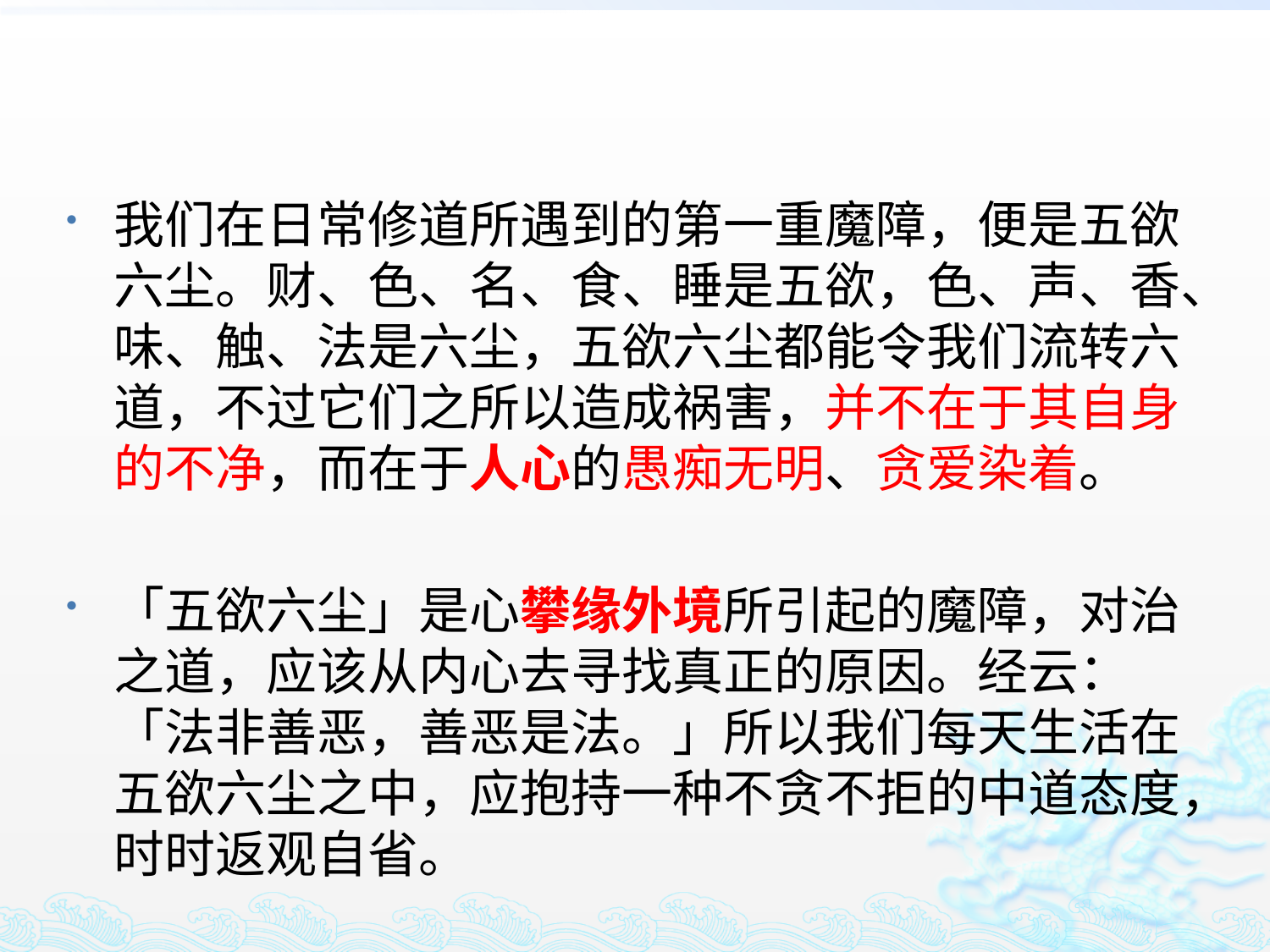

我们在日常修道所遇到的第一重魔障，便是五欲六尘。财、色、名、食、睡是五欲，色、声、香、味、触、法是六尘，五欲六尘都能令我们流转六道，不过它们之所以造成祸害，并不在于其自身的不净，而在于人心的愚痴无明、贪爱染着。

「五欲六尘」是心攀缘外境所引起的魔障，对治之道，应该从内心去寻找真正的原因。经云：「法非善恶，善恶是法。」所以我们每天生活在五欲六尘之中，应抱持一种不贪不拒的中道态度，时时返观自省。